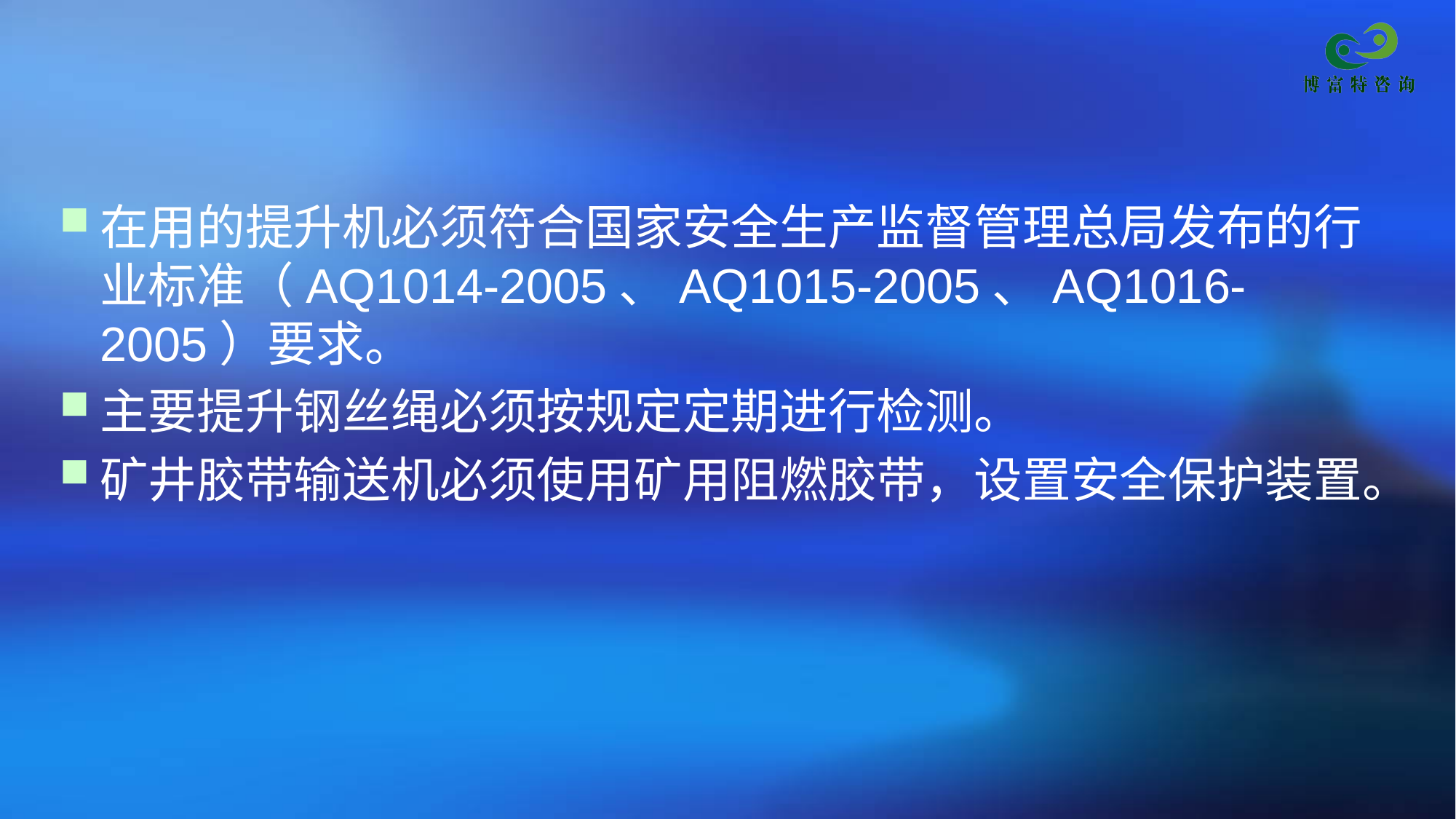

#
在用的提升机必须符合国家安全生产监督管理总局发布的行业标准（AQ1014-2005、AQ1015-2005、AQ1016-2005）要求。
主要提升钢丝绳必须按规定定期进行检测。
矿井胶带输送机必须使用矿用阻燃胶带，设置安全保护装置。